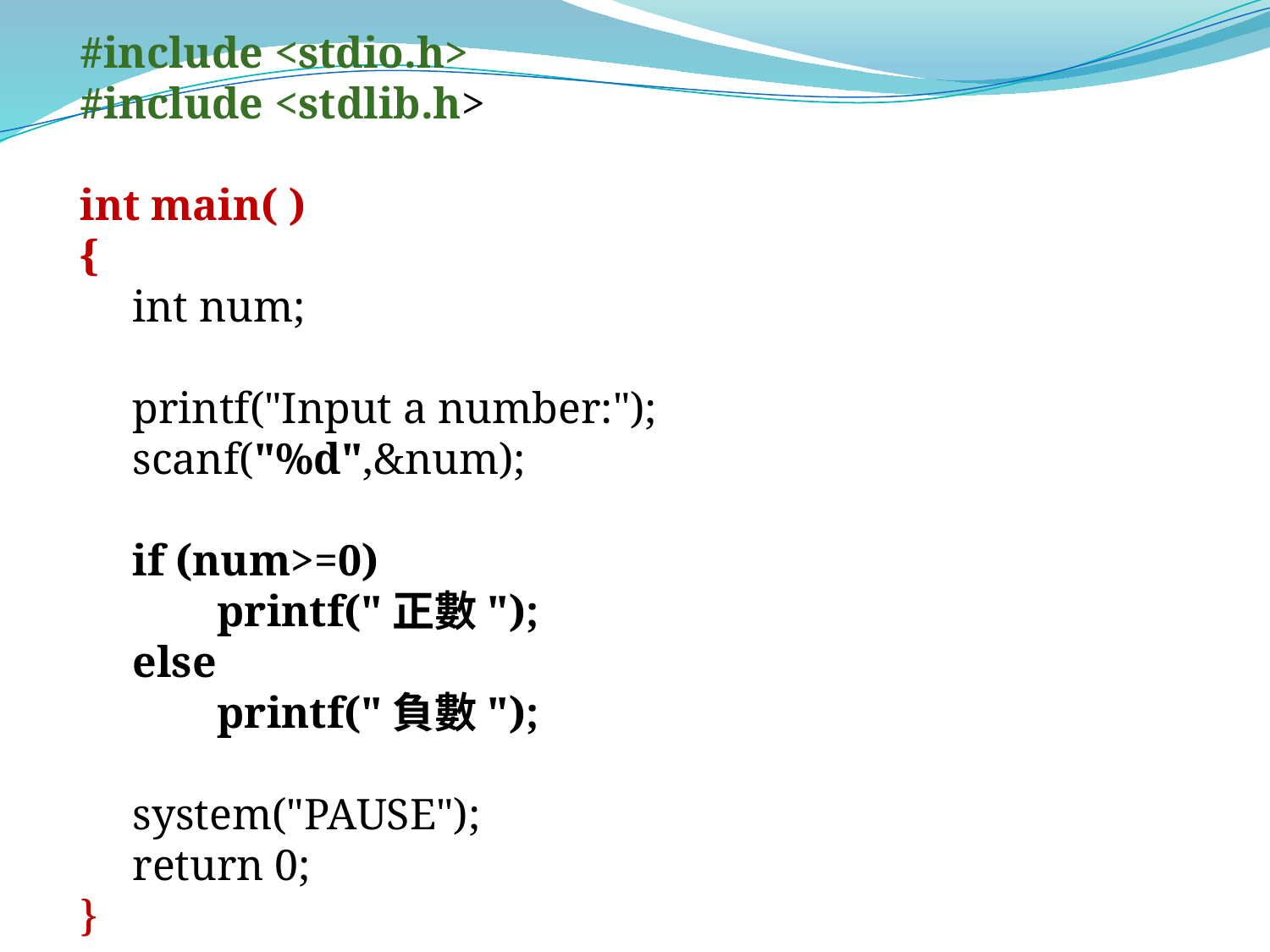

#include <stdio.h>
#include <stdlib.h>
int main( )
{
　int num;
　printf("Input a number:");
　scanf("%d",&num);
　 　
　if (num>=0)
　　　printf("正數");
　else
　　　printf("負數");
　system("PAUSE");
　return 0;
}